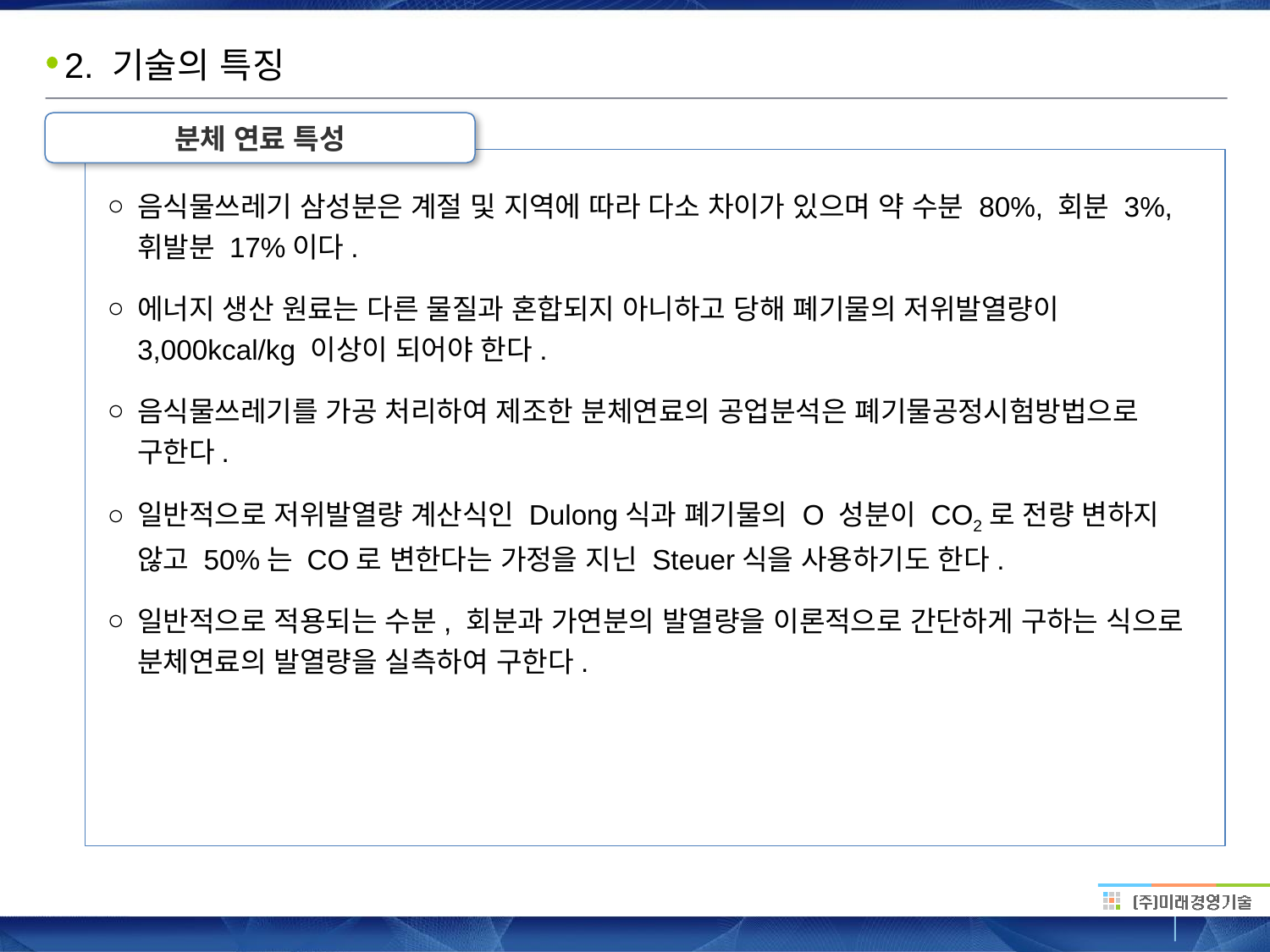

# 2. 기술의 특징
분체 연료 특성

음식물쓰레기 삼성분은 계절 및 지역에 따라 다소 차이가 있으며 약 수분 80%, 회분 3%, 휘발분 17%이다.
에너지 생산 원료는 다른 물질과 혼합되지 아니하고 당해 폐기물의 저위발열량이 3,000kcal/kg 이상이 되어야 한다.
음식물쓰레기를 가공 처리하여 제조한 분체연료의 공업분석은 폐기물공정시험방법으로 구한다.
일반적으로 저위발열량 계산식인 Dulong식과 폐기물의 O 성분이 CO2로 전량 변하지 않고 50%는 CO로 변한다는 가정을 지닌 Steuer식을 사용하기도 한다.
일반적으로 적용되는 수분, 회분과 가연분의 발열량을 이론적으로 간단하게 구하는 식으로 분체연료의 발열량을 실측하여 구한다.